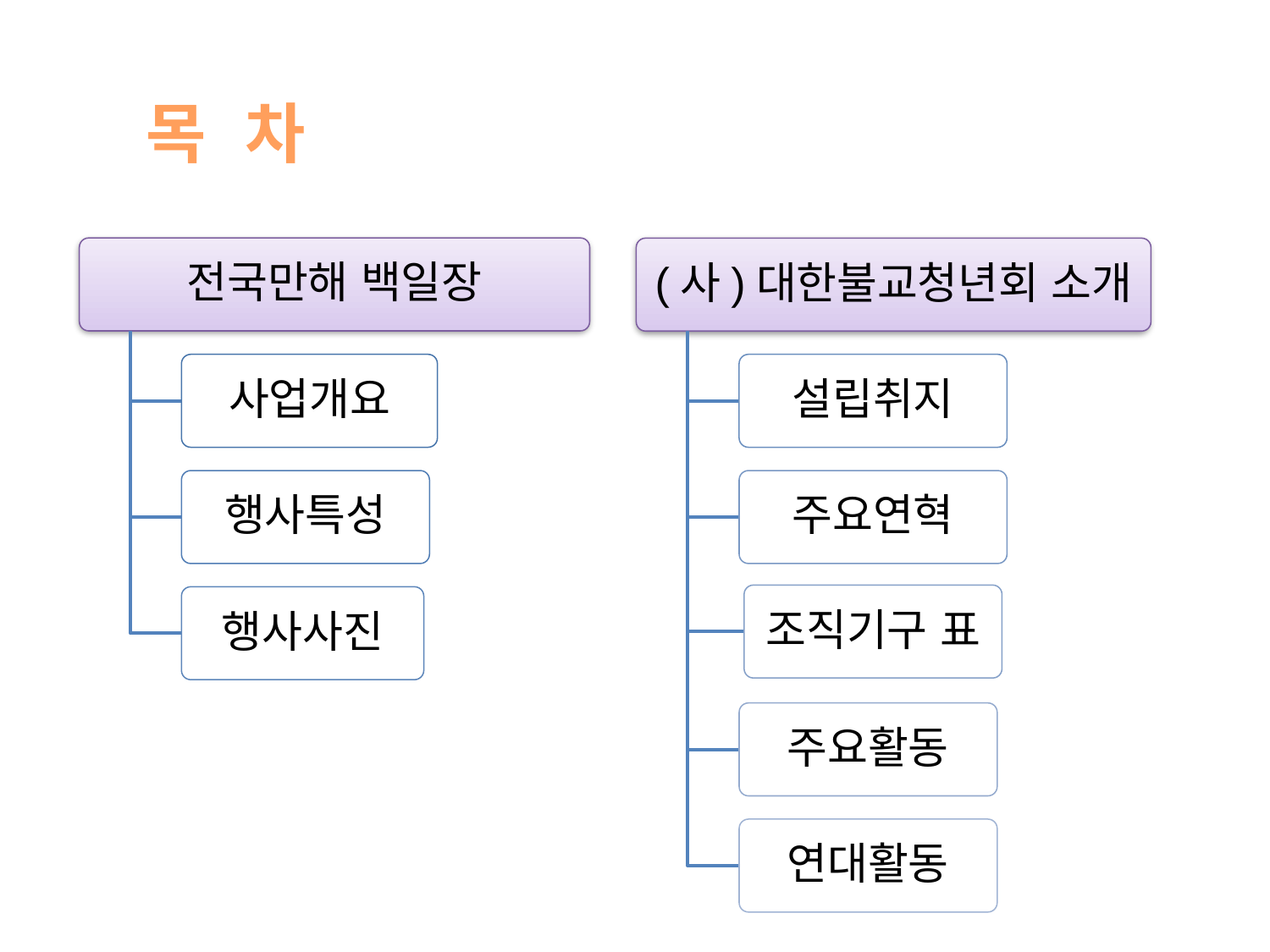

# 목 차
전국만해 백일장
사업개요
행사특성
행사사진
(사)대한불교청년회 소개
설립취지
주요연혁
조직기구 표
주요활동
연대활동